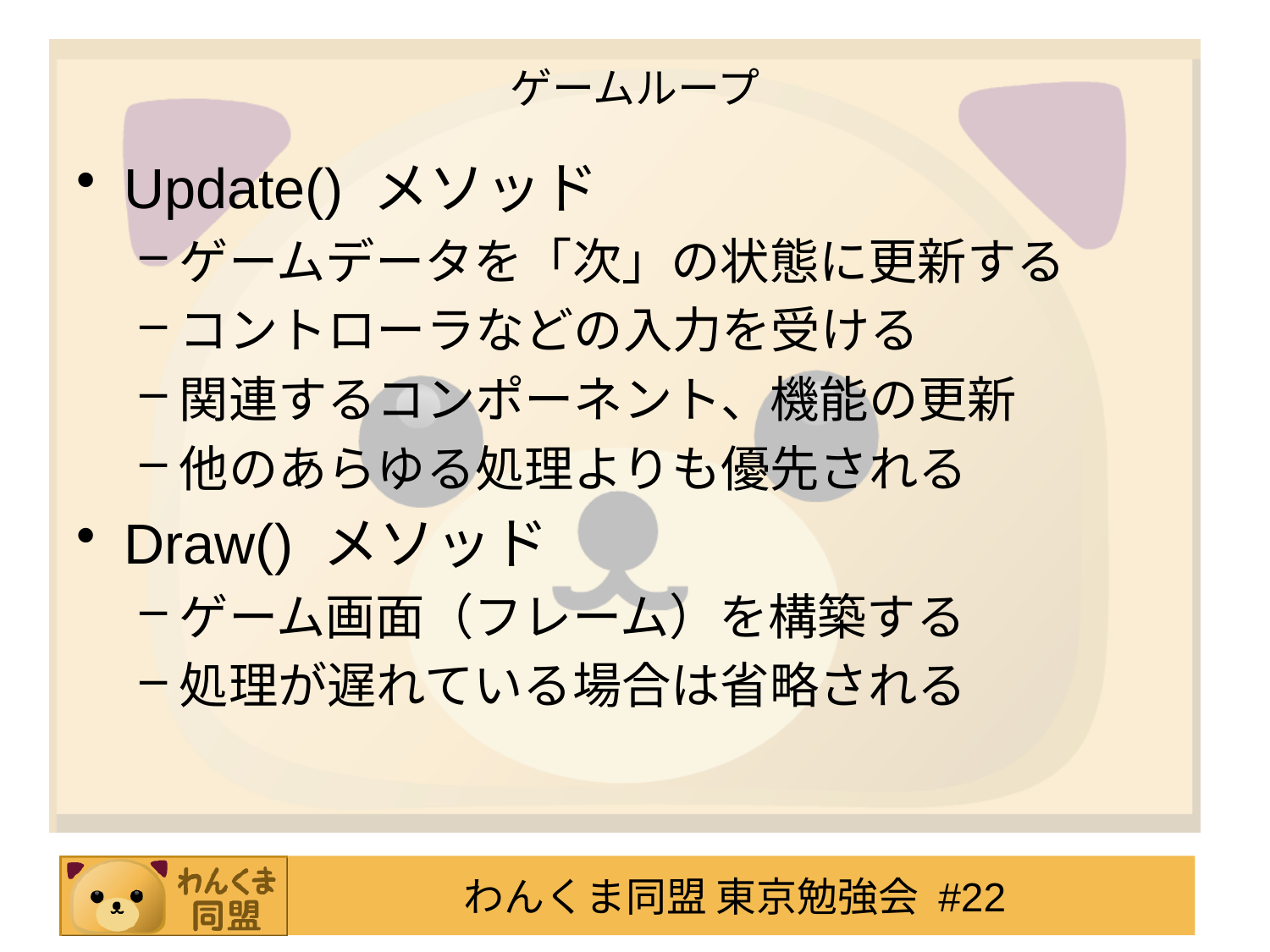

# ゲームループ
Update() メソッド
ゲームデータを「次」の状態に更新する
コントローラなどの入力を受ける
関連するコンポーネント、機能の更新
他のあらゆる処理よりも優先される
Draw() メソッド
ゲーム画面（フレーム）を構築する
処理が遅れている場合は省略される